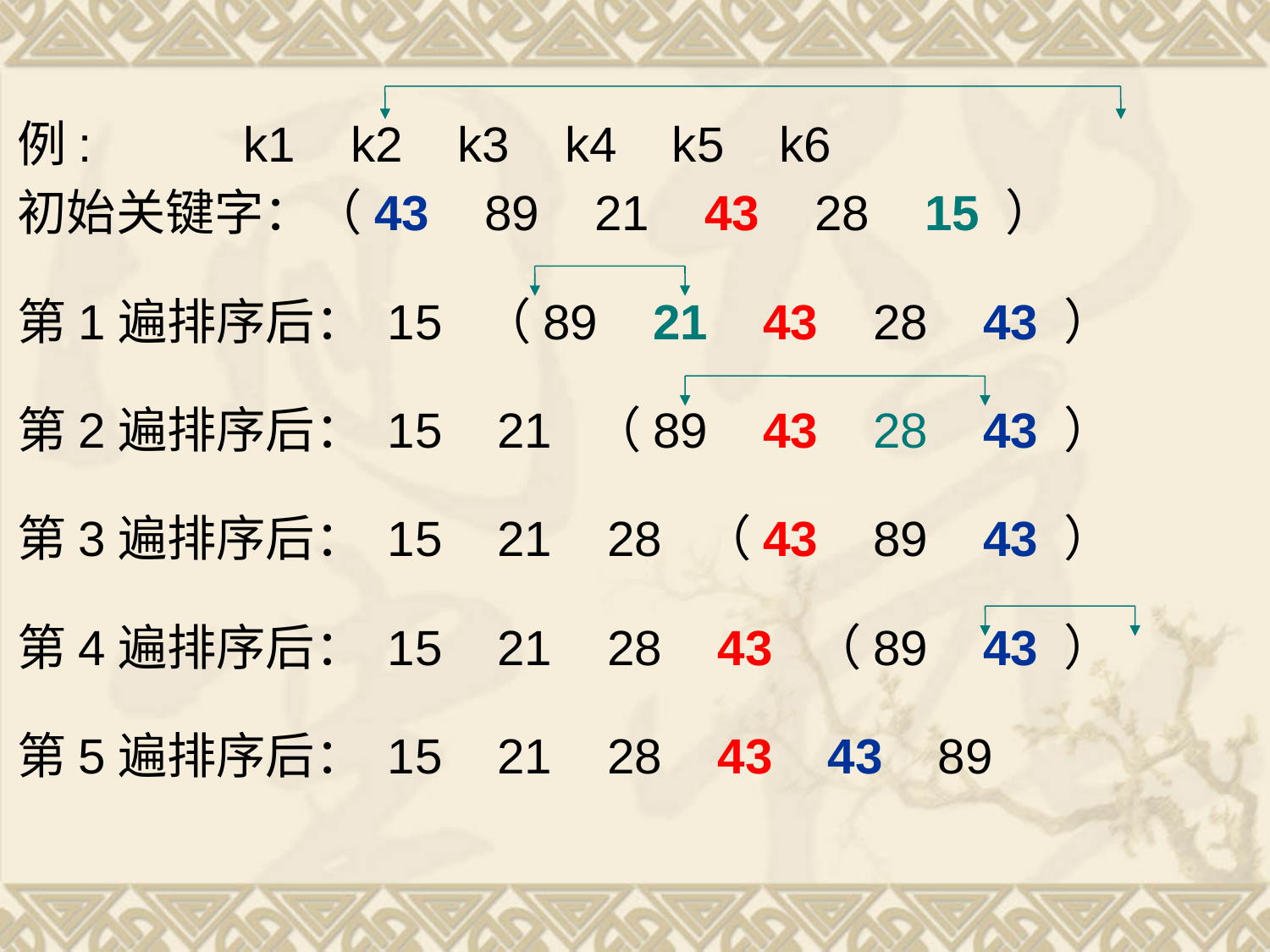

例:           k1    k2    k3    k4    k5    k6
初始关键字：（43    89    21    43    28    15 ）

第1遍排序后： 15  （89    21    43    28    43 ）

第2遍排序后： 15    21  （89    43    28    43 ）

第3遍排序后： 15    21    28  （43    89    43 ）

第4遍排序后： 15    21    28    43  （89    43 ）

第5遍排序后： 15    21    28    43    43    89